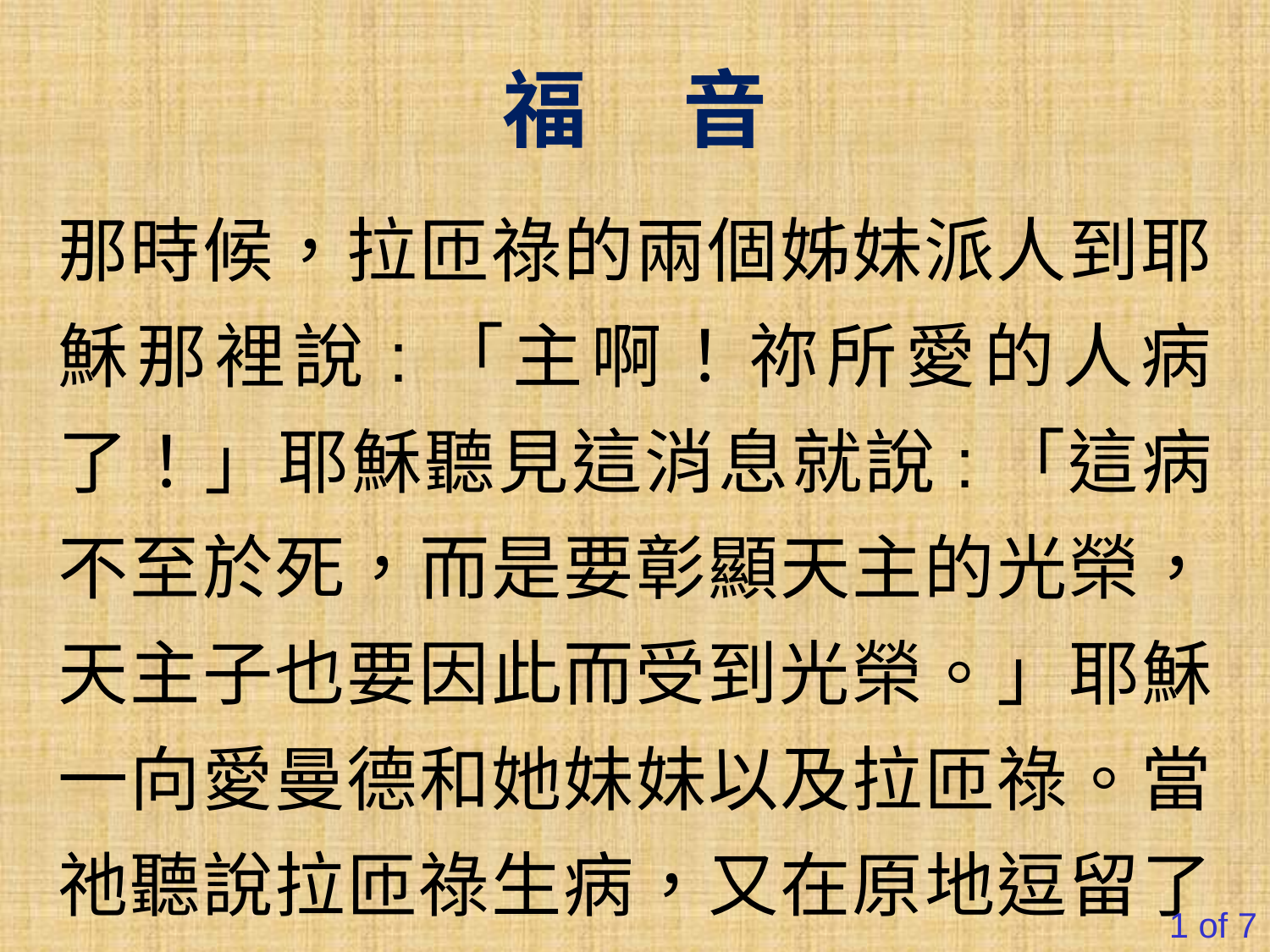

福     音

那時候，拉匝祿的兩個姊妹派人到耶穌那裡說:「主啊！祢所愛的人病了！」耶穌聽見這消息就說:「這病不至於死，而是要彰顯天主的光榮，天主子也要因此而受到光榮。」耶穌一向愛曼德和她妹妹以及拉匝祿。當祂聽說拉匝祿生病，又在原地逗留了兩天，然後
1 of 7